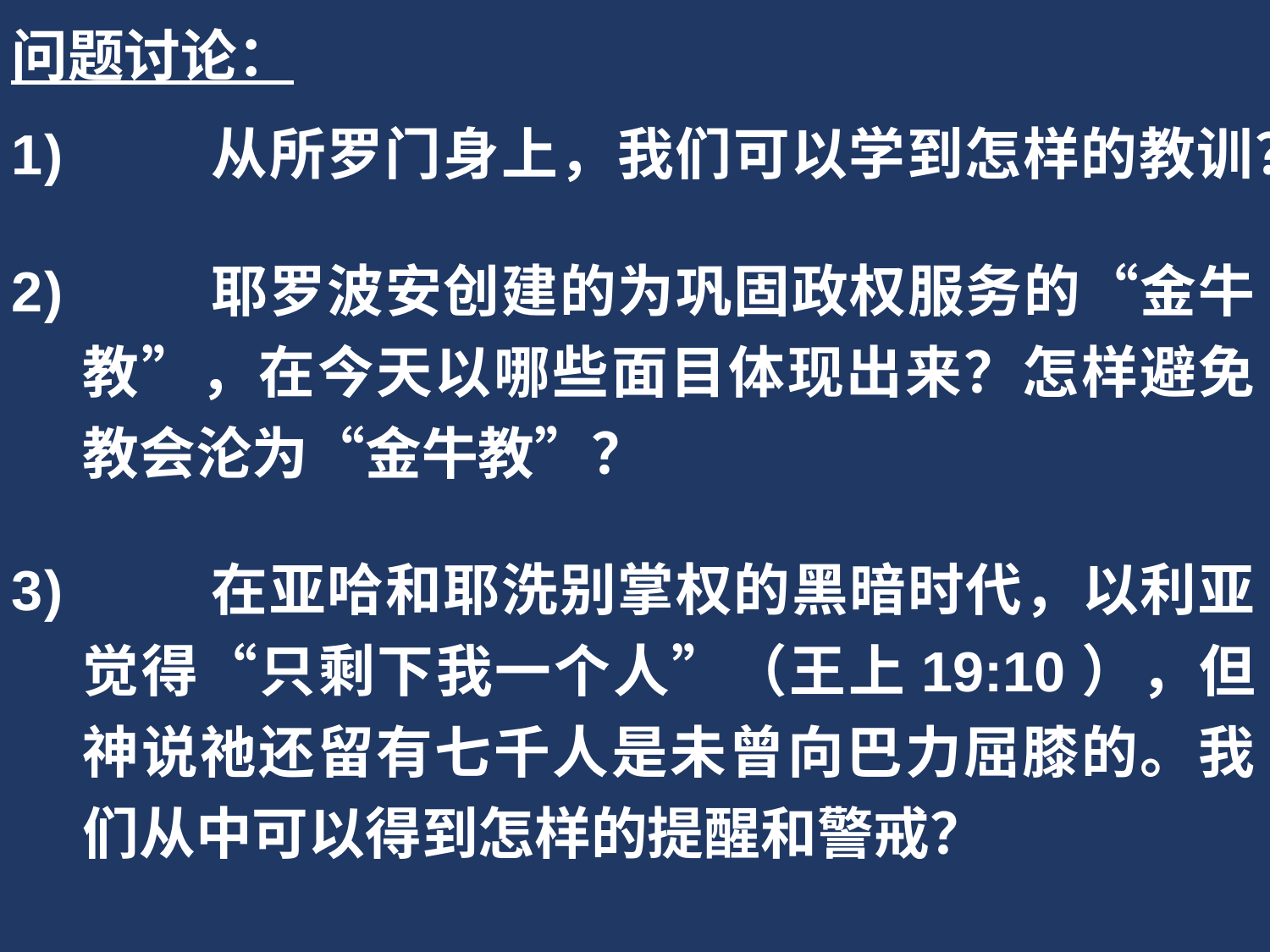

问题讨论：
	从所罗门身上，我们可以学到怎样的教训？

	耶罗波安创建的为巩固政权服务的“金牛教”，在今天以哪些面目体现出来？怎样避免教会沦为“金牛教”？

	在亚哈和耶洗别掌权的黑暗时代，以利亚觉得“只剩下我一个人”（王上19:10），但神说祂还留有七千人是未曾向巴力屈膝的。我们从中可以得到怎样的提醒和警戒？